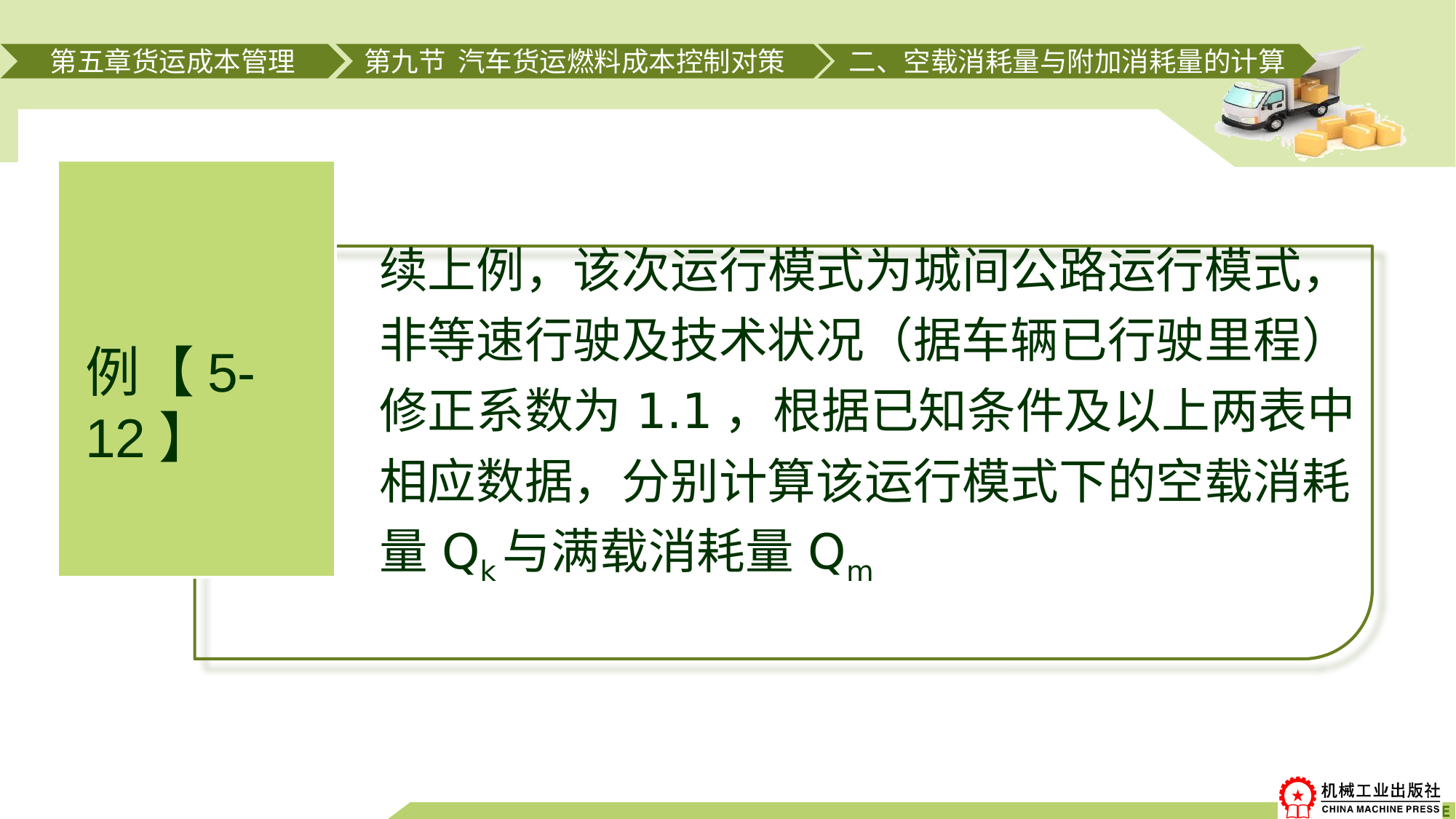

第五章货运成本管理
第九节  汽车货运燃料成本控制对策
二、空载消耗量与附加消耗量的计算
表5-20
续上例，该次运行模式为城间公路运行模式，非等速行驶及技术状况（据车辆已行驶里程）修正系数为1.1，根据已知条件及以上两表中相应数据，分别计算该运行模式下的空载消耗量Qk与满载消耗量Qm

例【5-12】